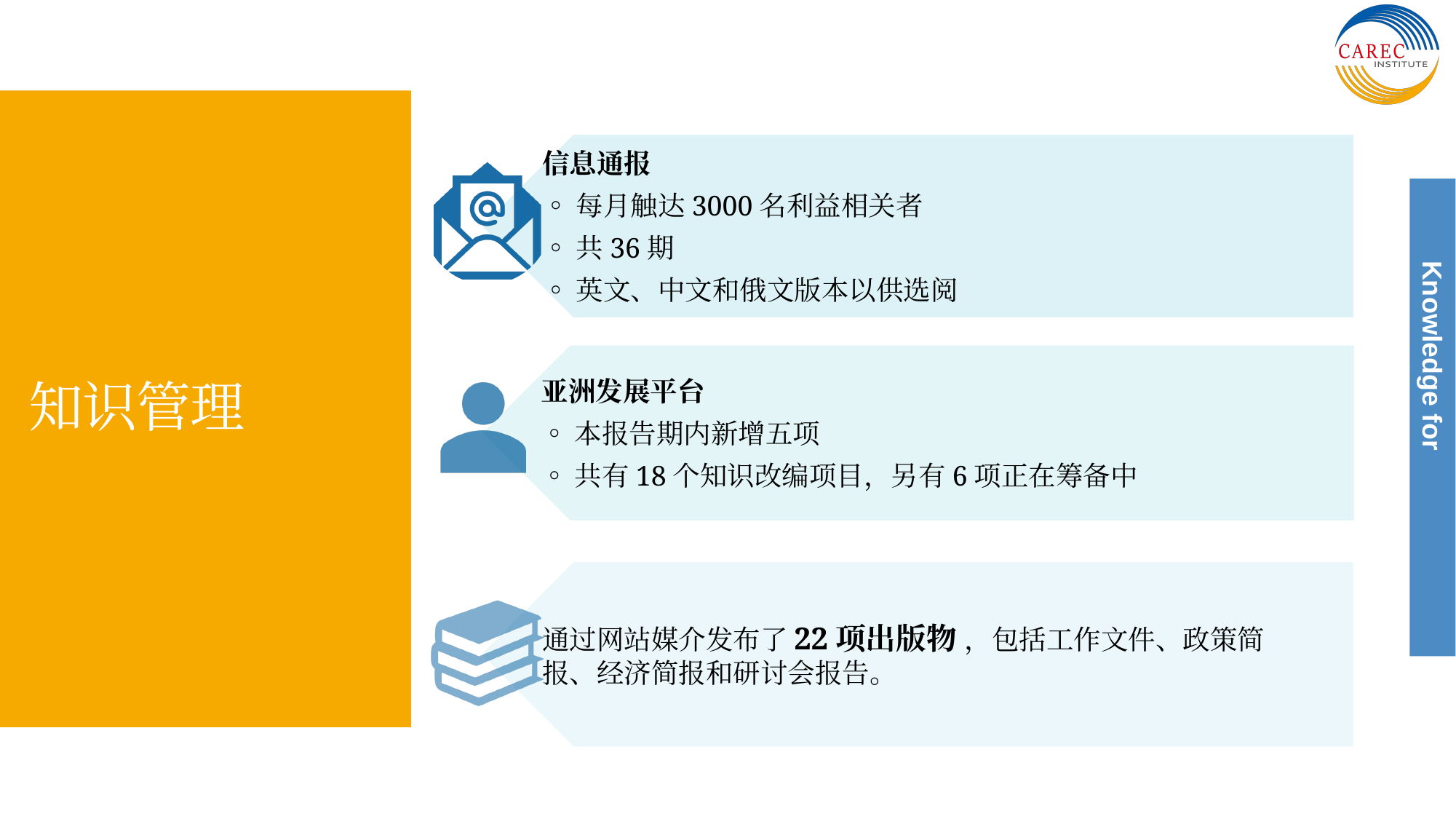

信息通报
◦每月触达3000名利益相关者
◦共36期
◦英文、中文和俄文版本以供选阅
亚洲发展平台
◦本报告期内新增五项
◦共有18个知识改编项目，另有6项正在筹备中
通过网站媒介发布了22项出版物 ，包括工作文件、政策简报、经济简报和研讨会报告。
# 知识管理
33